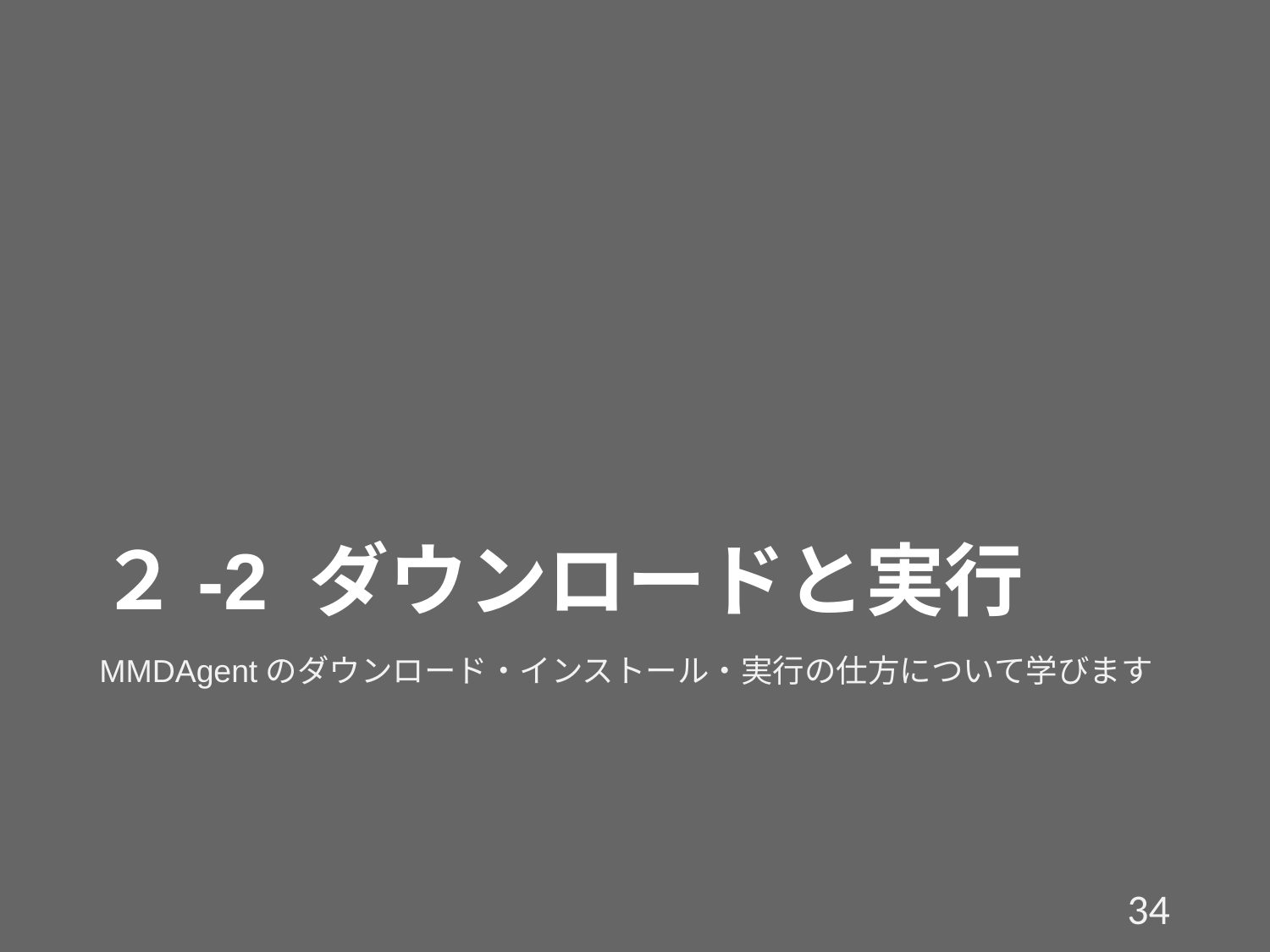

# ２-2 ダウンロードと実行
MMDAgentのダウンロード・インストール・実行の仕方について学びます
34